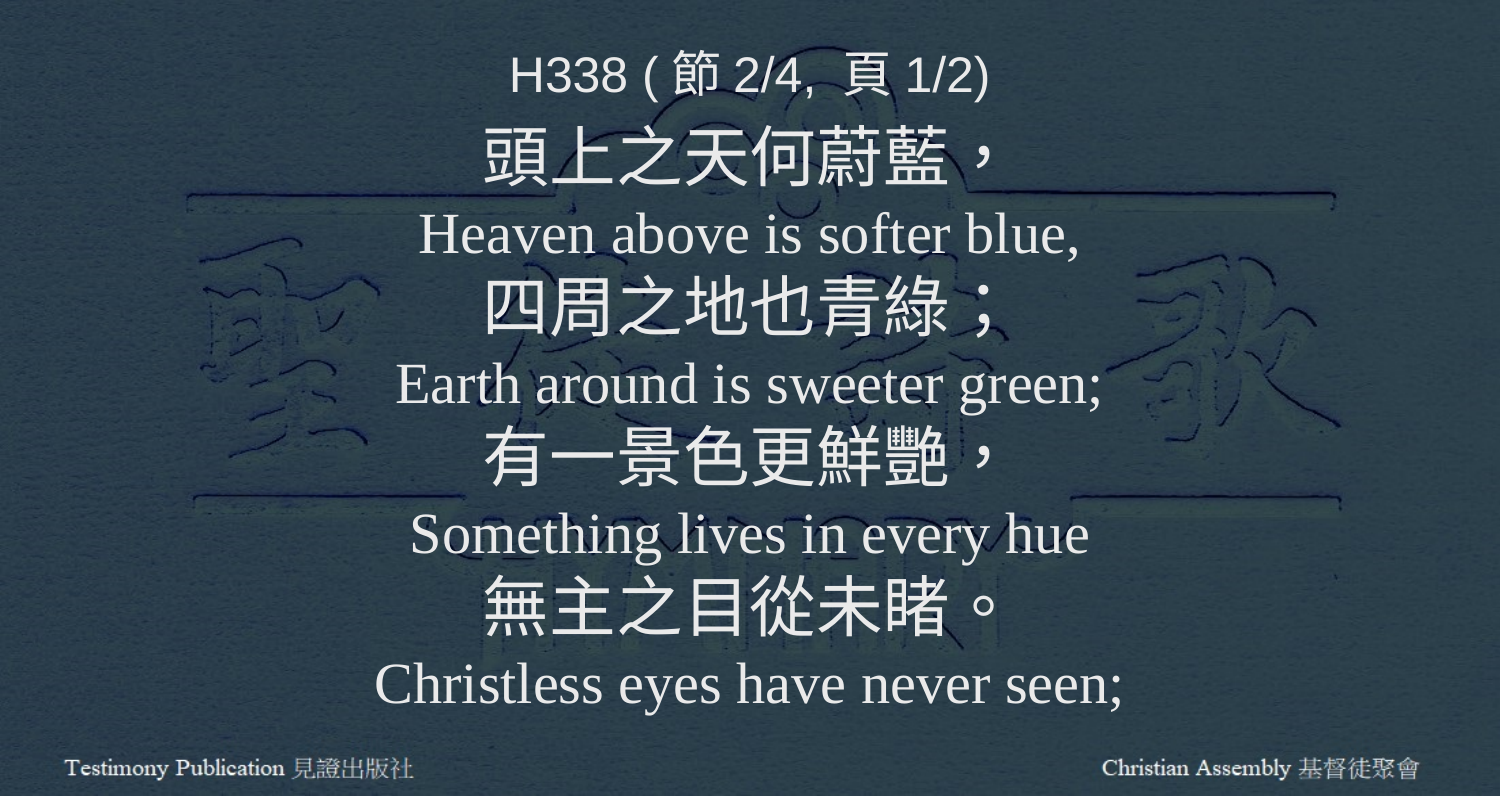

H338 (節2/4, 頁1/2)
頭上之天何蔚藍，
Heaven above is softer blue,
四周之地也青綠；
Earth around is sweeter green;
有一景色更鮮艷，
Something lives in every hue
無主之目從未睹。
Christless eyes have never seen;